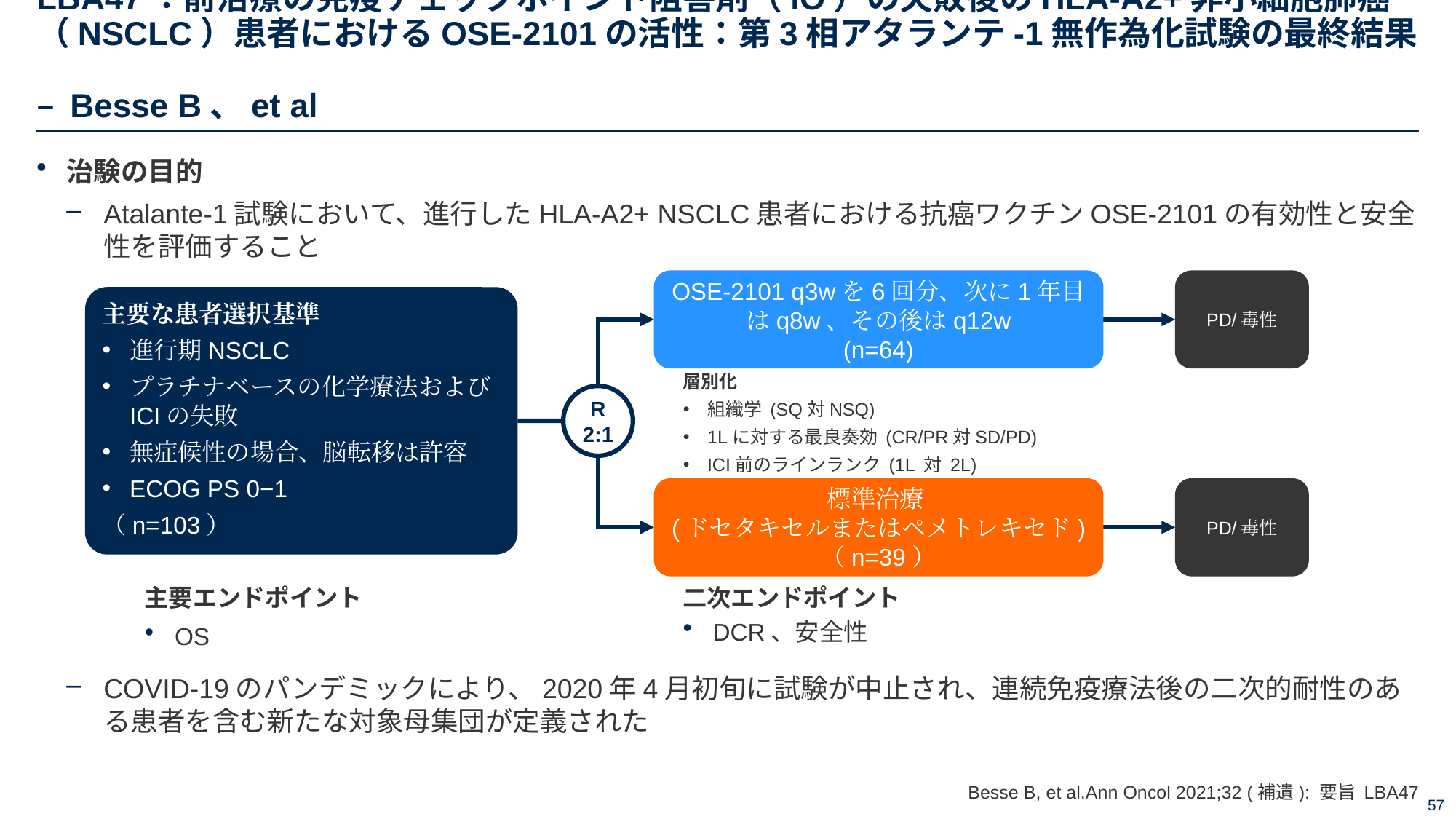

# LBA47：前治療の免疫チェックポイント阻害剤（IO）の失敗後のHLA-A2+非小細胞肺癌（NSCLC）患者におけるOSE-2101の活性：第3相アタランテ-1無作為化試験の最終結果 – Besse B、et al
治験の目的
Atalante-1試験において、進行したHLA-A2+ NSCLC患者における抗癌ワクチンOSE-2101の有効性と安全性を評価すること
COVID-19のパンデミックにより、2020年4月初旬に試験が中止され、連続免疫療法後の二次的耐性のある患者を含む新たな対象母集団が定義された
OSE-2101 q3wを6回分、次に1年目はq8w、その後はq12w
(n=64)
PD/毒性
主要な患者選択基準
進行期NSCLC
プラチナベースの化学療法およびICIの失敗
無症候性の場合、脳転移は許容
ECOG PS 0−1
（n=103）
層別化
組織学 (SQ対NSQ)
1Lに対する最良奏効 (CR/PR対SD/PD)
ICI前のラインランク (1L 対 2L)
R
2:1
標準治療
(ドセタキセルまたはペメトレキセド)
（n=39）
PD/毒性
主要エンドポイント
OS
二次エンドポイント
DCR、安全性
Besse B, et al.Ann Oncol 2021;32 (補遺): 要旨 LBA47